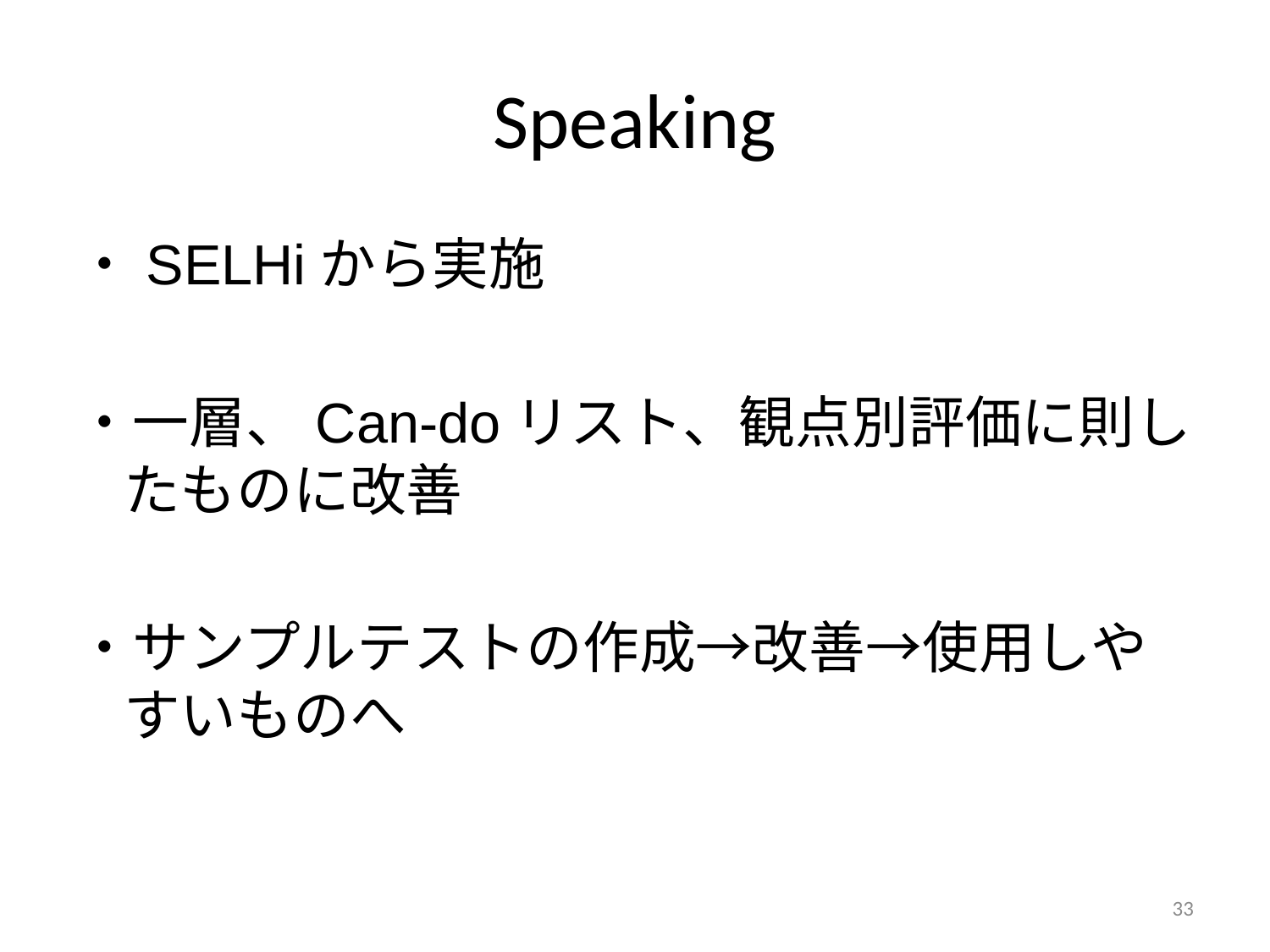

# Speaking
・SELHiから実施

・一層、Can-doリスト、観点別評価に則したものに改善

・サンプルテストの作成→改善→使用しやすいものへ
33